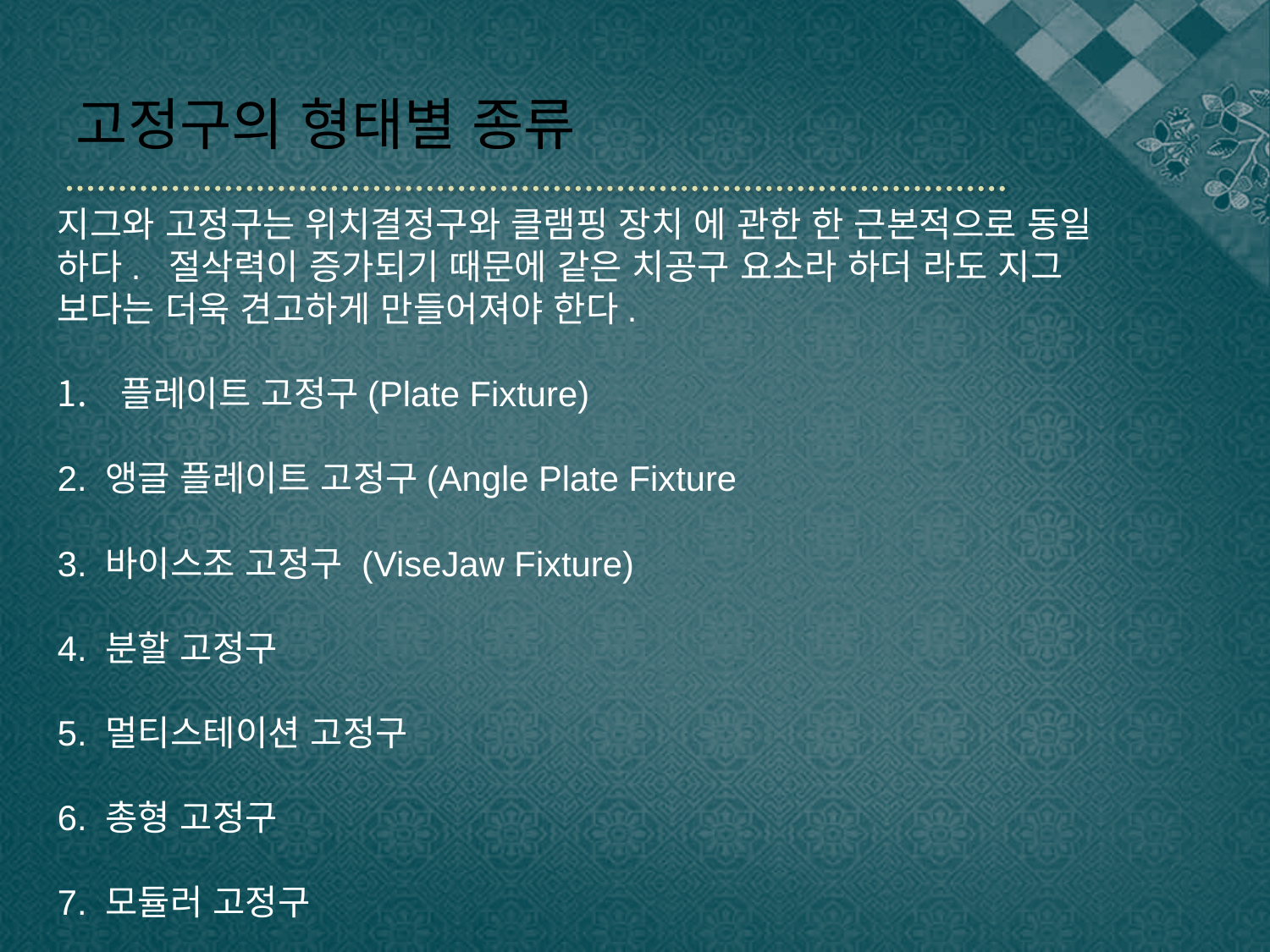

# 고정구의 형태별 종류
지그와 고정구는 위치결정구와 클램핑 장치 에 관한 한 근본적으로 동일
하다.  절삭력이 증가되기 때문에 같은 치공구 요소라 하더 라도 지그
보다는 더욱 견고하게 만들어져야 한다.

플레이트 고정구(Plate Fixture)

2. 앵글 플레이트 고정구(Angle Plate Fixture

3. 바이스조 고정구 (ViseJaw Fixture)

4. 분할 고정구

5. 멀티스테이션 고정구

6. 총형 고정구

7. 모듈러 고정구